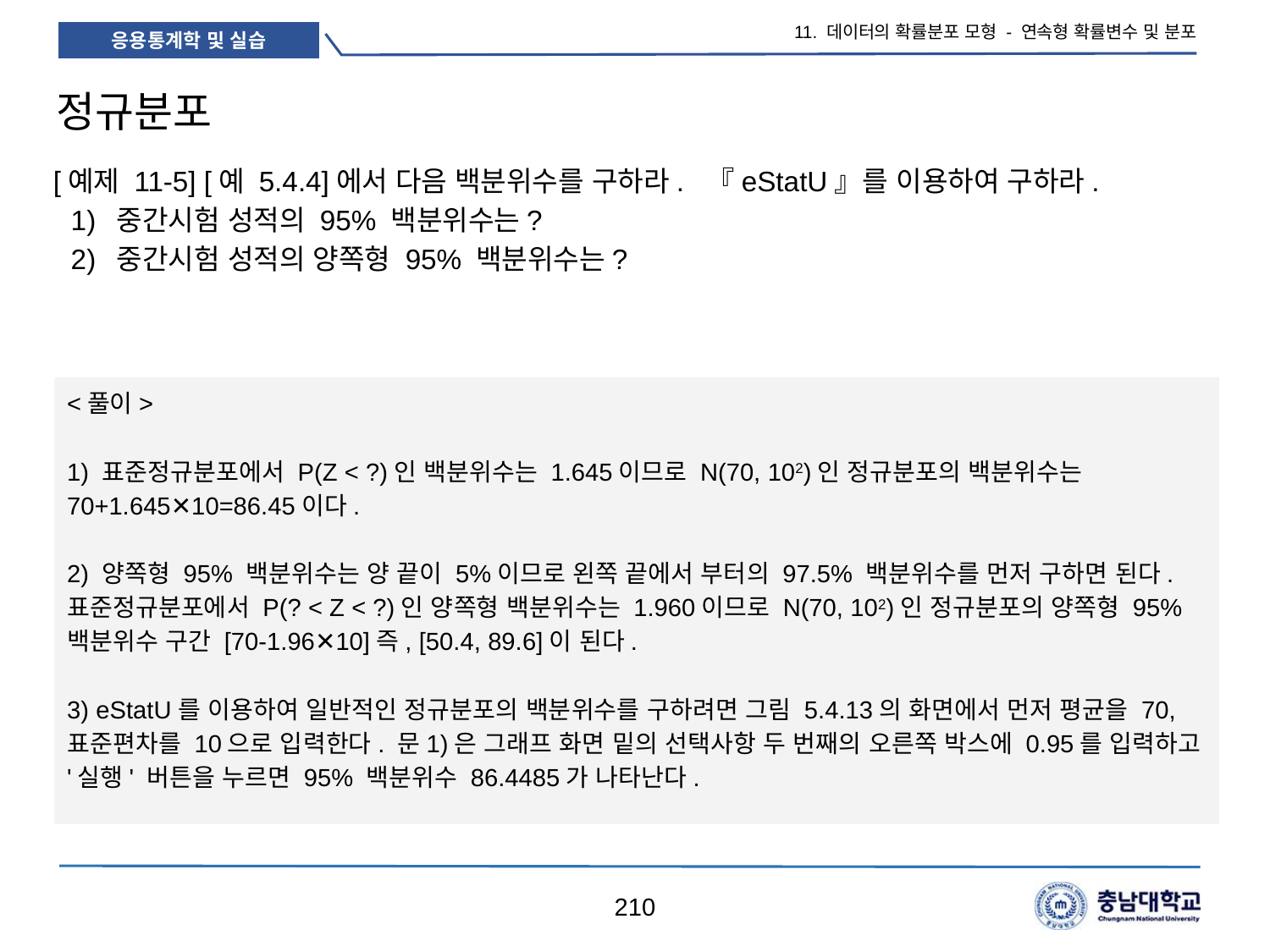

11. 데이터의 확률분포 모형 - 연속형 확률변수 및 분포
# 정규분포
[예제 11-5] [예 5.4.4]에서 다음 백분위수를 구하라.  『eStatU』를 이용하여 구하라.
중간시험 성적의 95% 백분위수는?
중간시험 성적의 양쪽형 95% 백분위수는?

<풀이>

1) 표준정규분포에서 P(Z < ?)인 백분위수는 1.645이므로 N(70, 102)인 정규분포의 백분위수는 70+1.645✕10=86.45이다.

2) 양쪽형 95% 백분위수는 양 끝이 5%이므로 왼쪽 끝에서 부터의 97.5% 백분위수를 먼저 구하면 된다. 표준정규분포에서 P(? < Z < ?)인 양쪽형 백분위수는 1.960이므로 N(70, 102)인 정규분포의 양쪽형 95% 백분위수 구간 [70-1.96✕10]즉, [50.4, 89.6]이 된다.

3) eStatU를 이용하여 일반적인 정규분포의 백분위수를 구하려면 그림 5.4.13의 화면에서 먼저 평균을 70, 표준편차를 10으로 입력한다. 문1)은 그래프 화면 밑의 선택사항 두 번째의 오른쪽 박스에 0.95를 입력하고 '실행' 버튼을 누르면 95% 백분위수 86.4485가 나타난다.

210